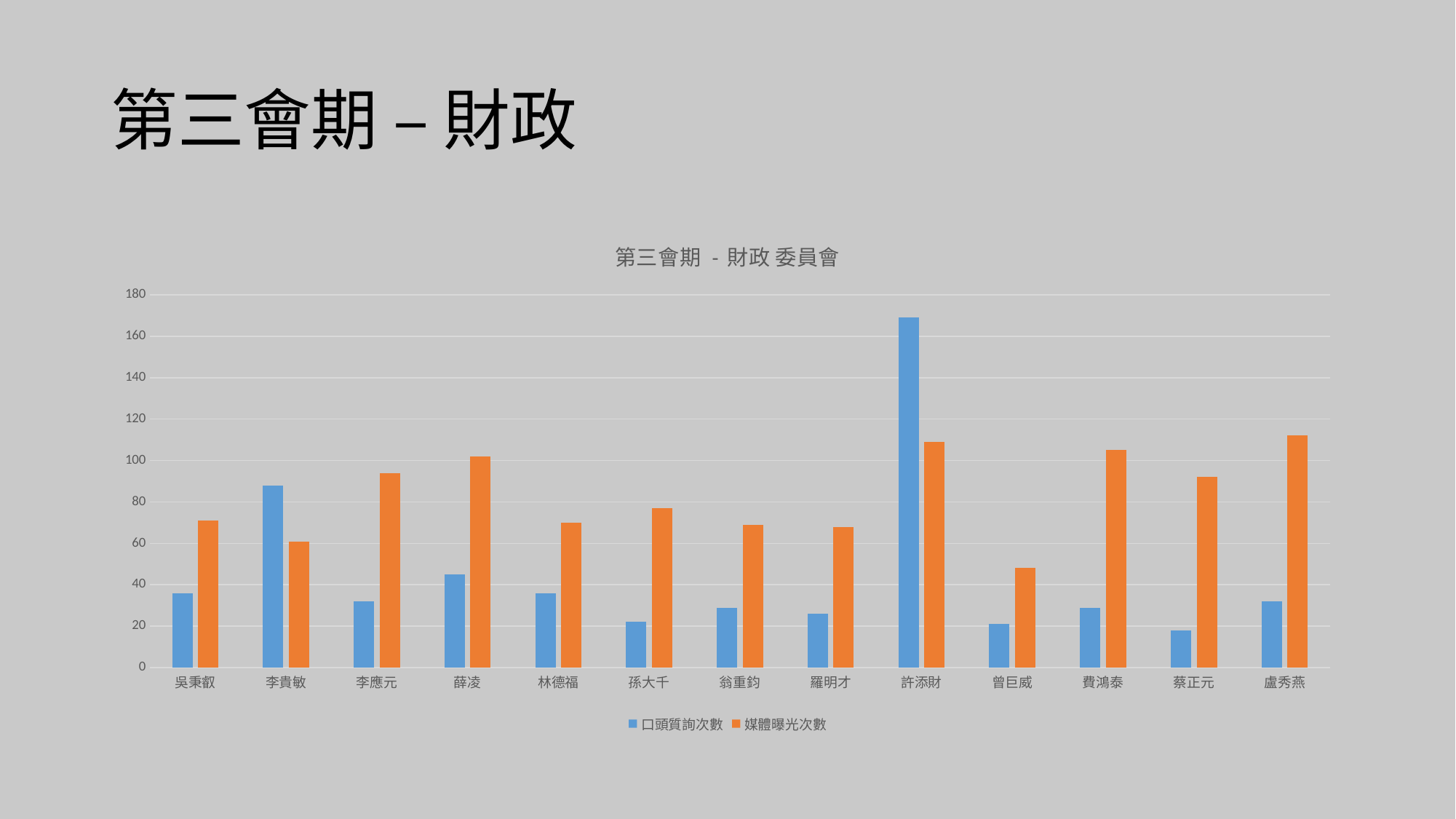

# 第三會期 – 財政

### Chart: 第三會期 - 財政 委員會

| Category | 口頭質詢次數 | 媒體曝光次數 |
|---|---|---|
| 吳秉叡 | 36.0 | 71.0 |
| 李貴敏 | 88.0 | 61.0 |
| 李應元 | 32.0 | 94.0 |
| 薛凌 | 45.0 | 102.0 |
| 林德福 | 36.0 | 70.0 |
| 孫大千 | 22.0 | 77.0 |
| 翁重鈞 | 29.0 | 69.0 |
| 羅明才 | 26.0 | 68.0 |
| 許添財 | 169.0 | 109.0 |
| 曾巨威 | 21.0 | 48.0 |
| 費鴻泰 | 29.0 | 105.0 |
| 蔡正元 | 18.0 | 92.0 |
| 盧秀燕 | 32.0 | 112.0 |